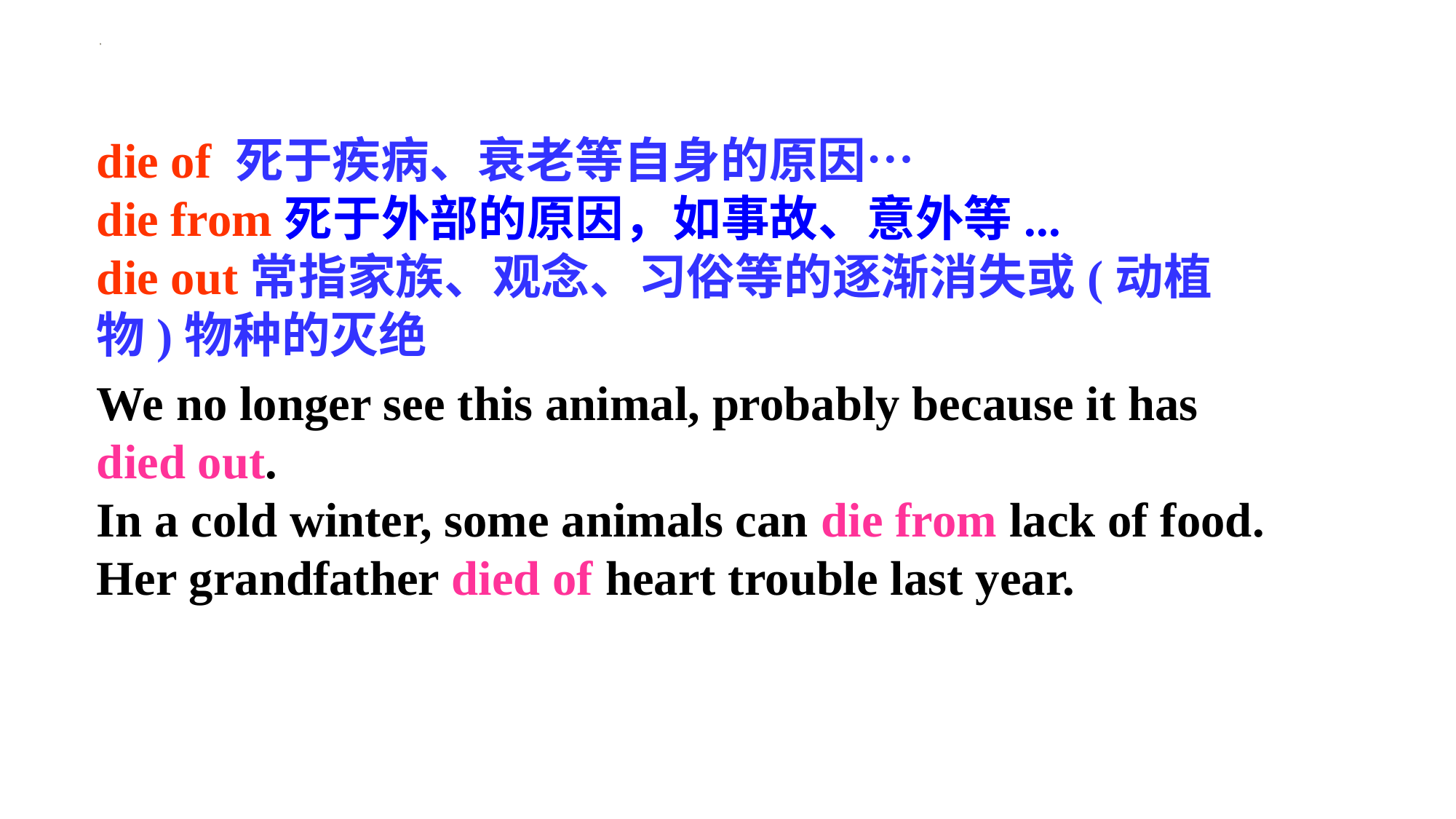

die of 死于疾病、衰老等自身的原因…
die from死于外部的原因，如事故、意外等...
die out常指家族、观念、习俗等的逐渐消失或(动植物)物种的灭绝
We no longer see this animal, probably because it has died out.
In a cold winter, some animals can die from lack of food.
Her grandfather died of heart trouble last year.